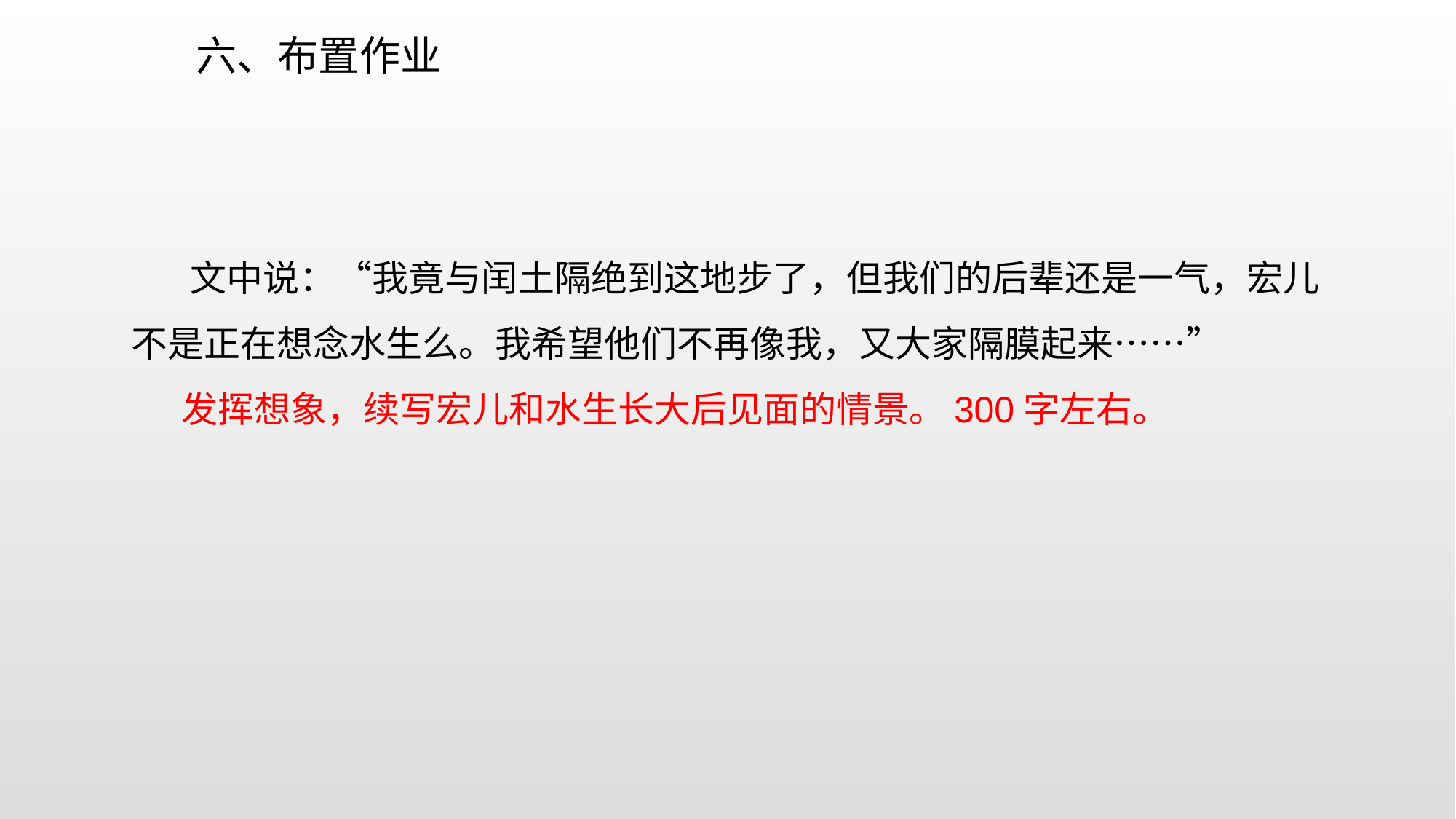

六、布置作业

      文中说：“我竟与闰土隔绝到这地步了，但我们的后辈还是一气，宏儿不是正在想念水生么。我希望他们不再像我，又大家隔膜起来……”
     发挥想象，续写宏儿和水生长大后见面的情景。300字左右。